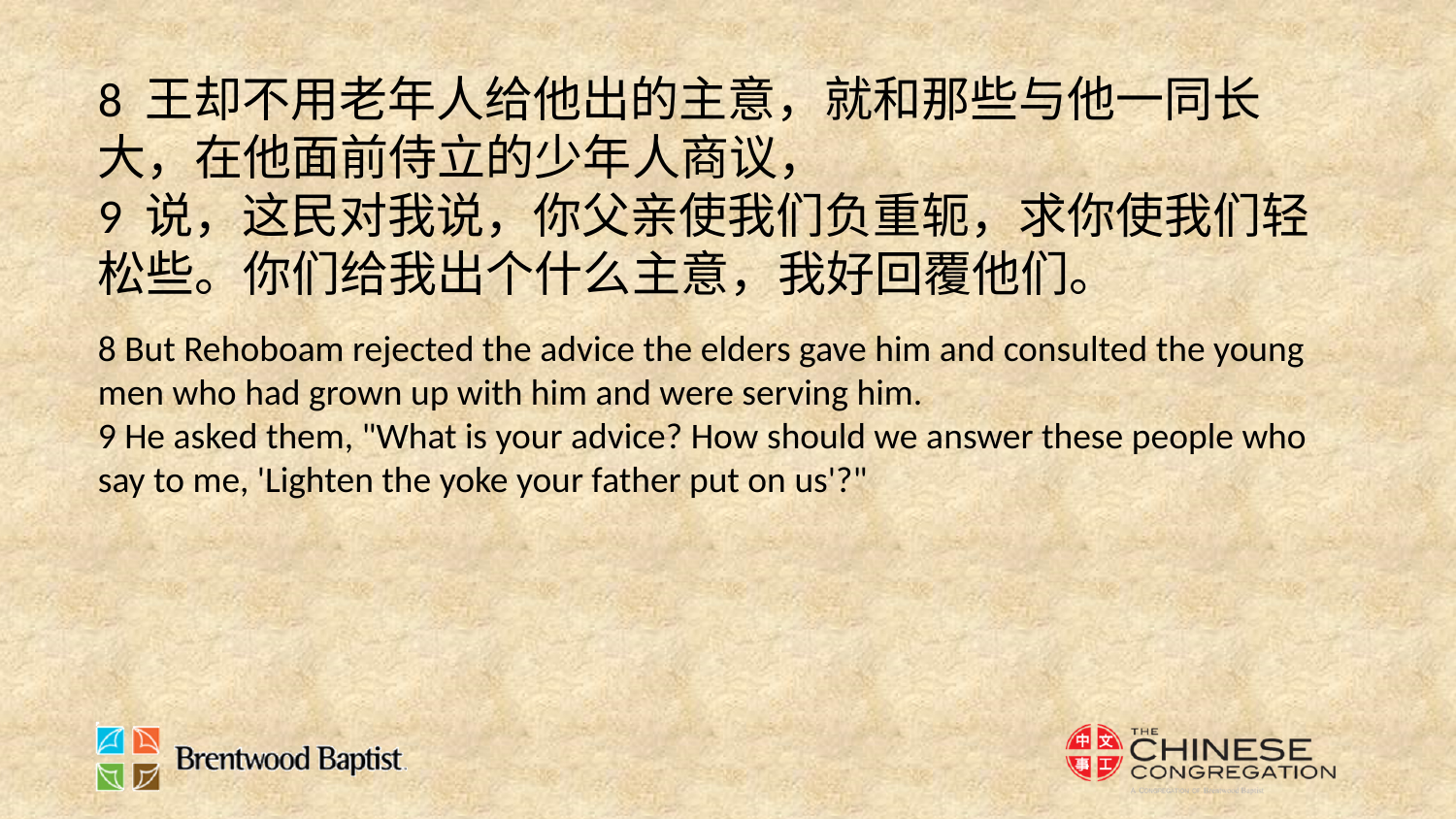

8 王却不用老年人给他出的主意，就和那些与他一同长大，在他面前侍立的少年人商议，
9 说，这民对我说，你父亲使我们负重轭，求你使我们轻松些。你们给我出个什么主意，我好回覆他们。

8 But Rehoboam rejected the advice the elders gave him and consulted the young men who had grown up with him and were serving him.
9 He asked them, "What is your advice? How should we answer these people who say to me, 'Lighten the yoke your father put on us'?"